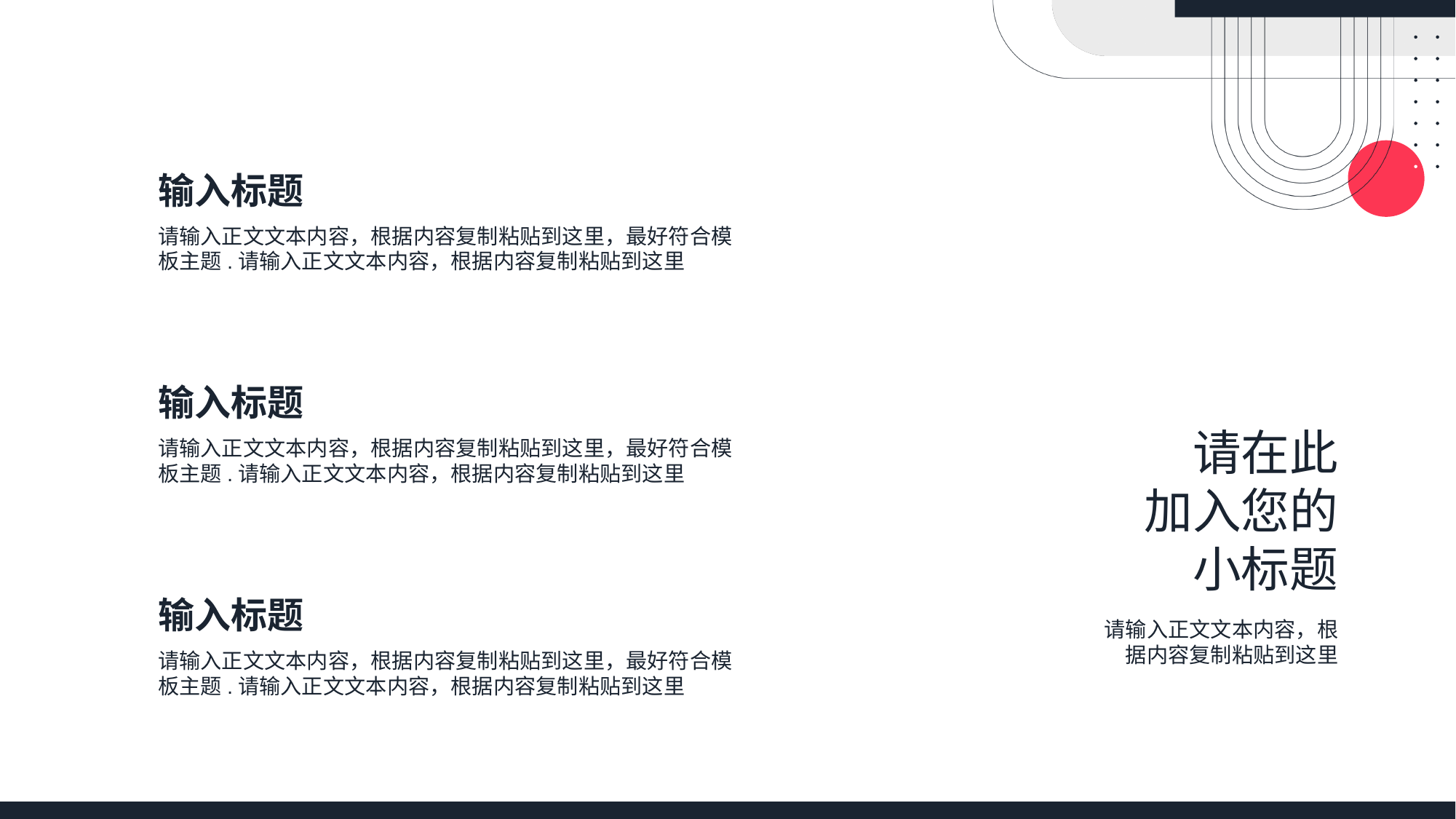

输入标题
请输入正文文本内容，根据内容复制粘贴到这里，最好符合模板主题.请输入正文文本内容，根据内容复制粘贴到这里
输入标题
请在此
加入您的
小标题
请输入正文文本内容，根据内容复制粘贴到这里，最好符合模板主题.请输入正文文本内容，根据内容复制粘贴到这里
输入标题
请输入正文文本内容，根据内容复制粘贴到这里
请输入正文文本内容，根据内容复制粘贴到这里，最好符合模板主题.请输入正文文本内容，根据内容复制粘贴到这里